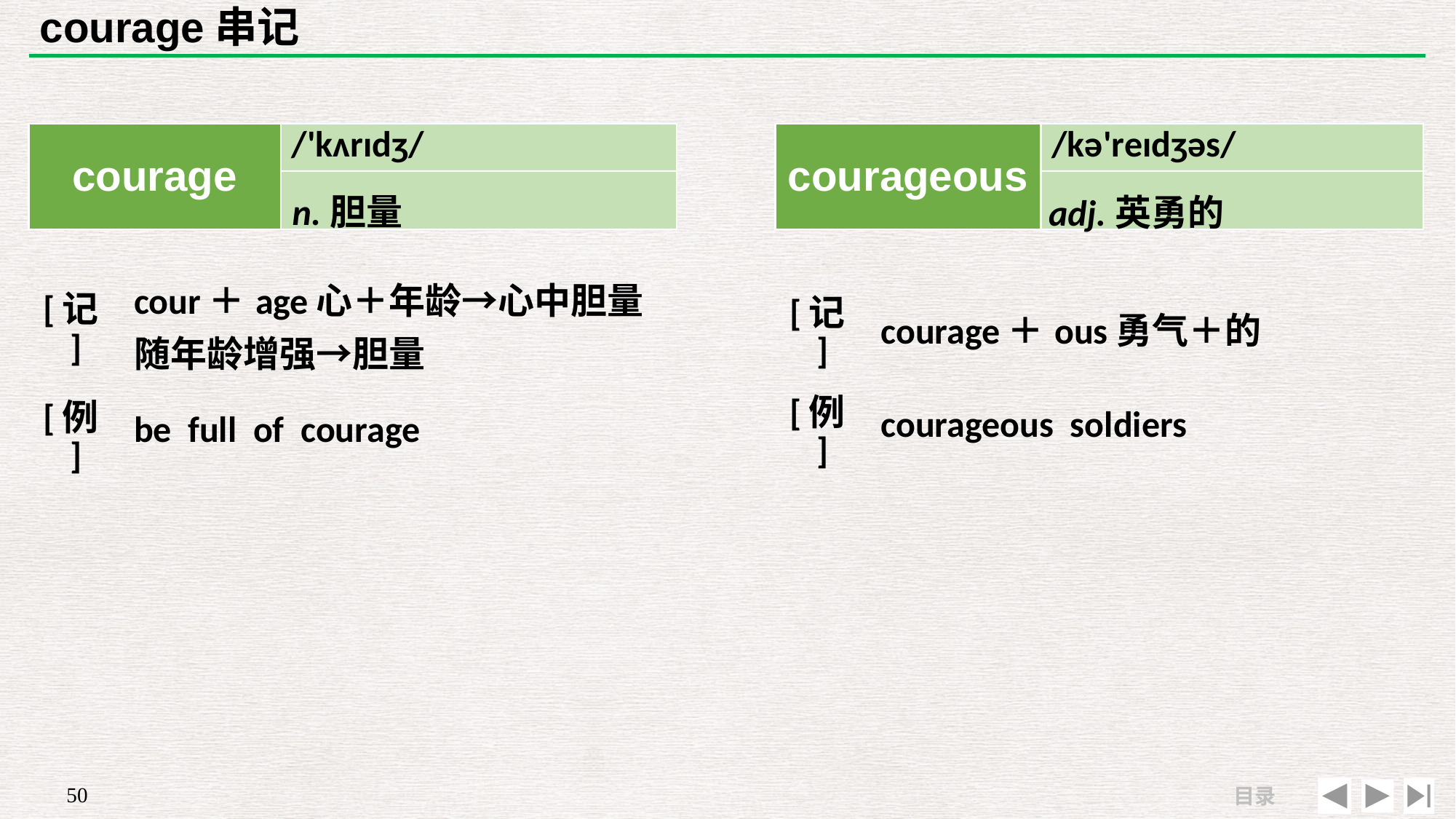

# courage串记

| courage | /'kʌrɪdʒ/ |
| --- | --- |
|  |  |
| courageous | /kə'reɪdʒəs/ |
| --- | --- |
|  |  |
n.胆量
adj.英勇的
| [记] | cour＋age心＋年龄→心中胆量随年龄增强→胆量 |
| --- | --- |
| [例] | be full of courage |
| [记] | courage＋ous勇气＋的 |
| --- | --- |
| [例] | courageous soldiers |